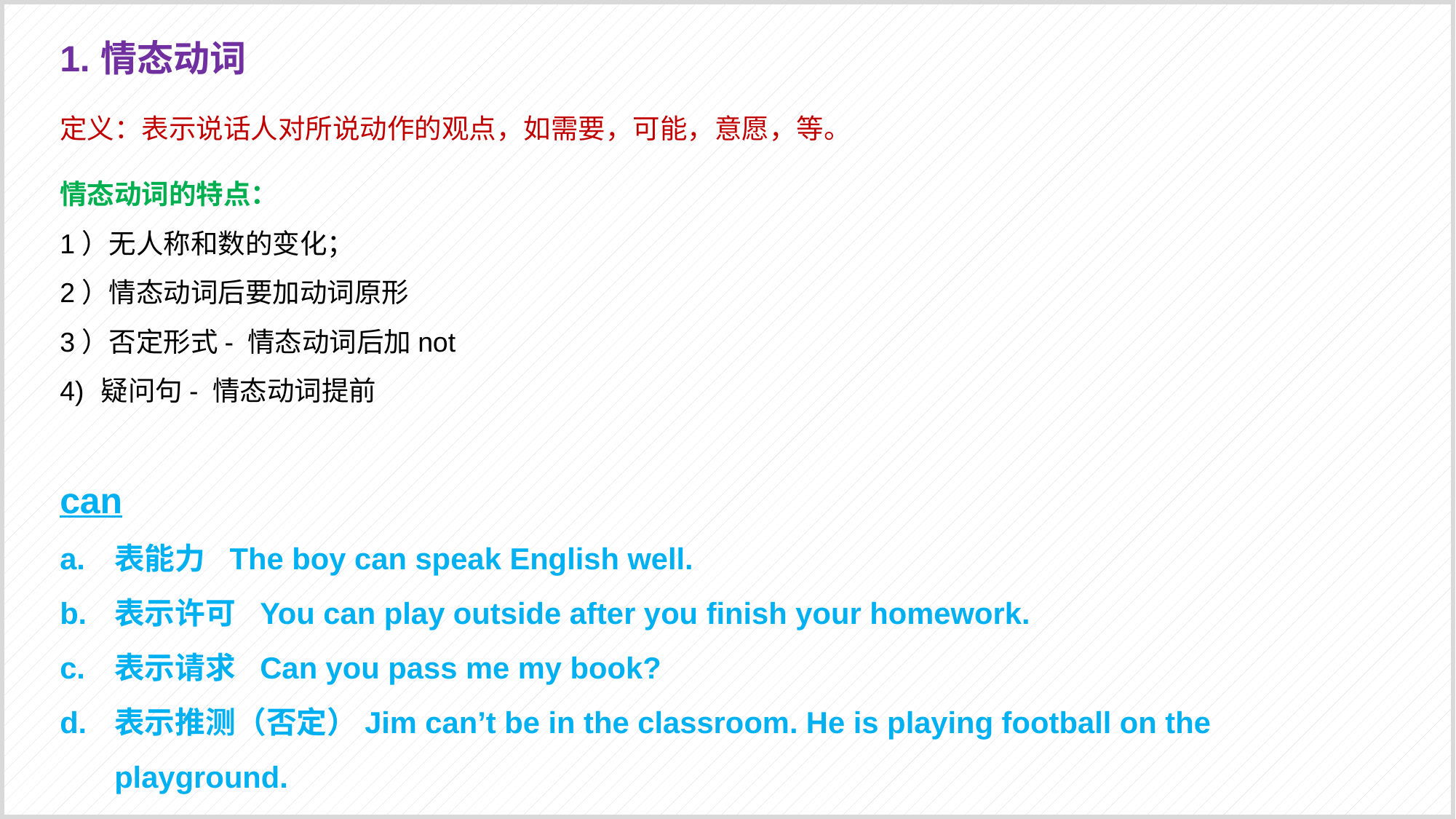

情态动词

定义：表示说话人对所说动作的观点，如需要，可能，意愿，等。

情态动词的特点：
1）无人称和数的变化；
2）情态动词后要加动词原形
3）否定形式- 情态动词后加not
疑问句- 情态动词提前

can
表能力  The boy can speak English well.
表示许可  You can play outside after you finish your homework.
表示请求  Can you pass me my book?
表示推测（否定）Jim can’t be in the classroom. He is playing football on the playground.